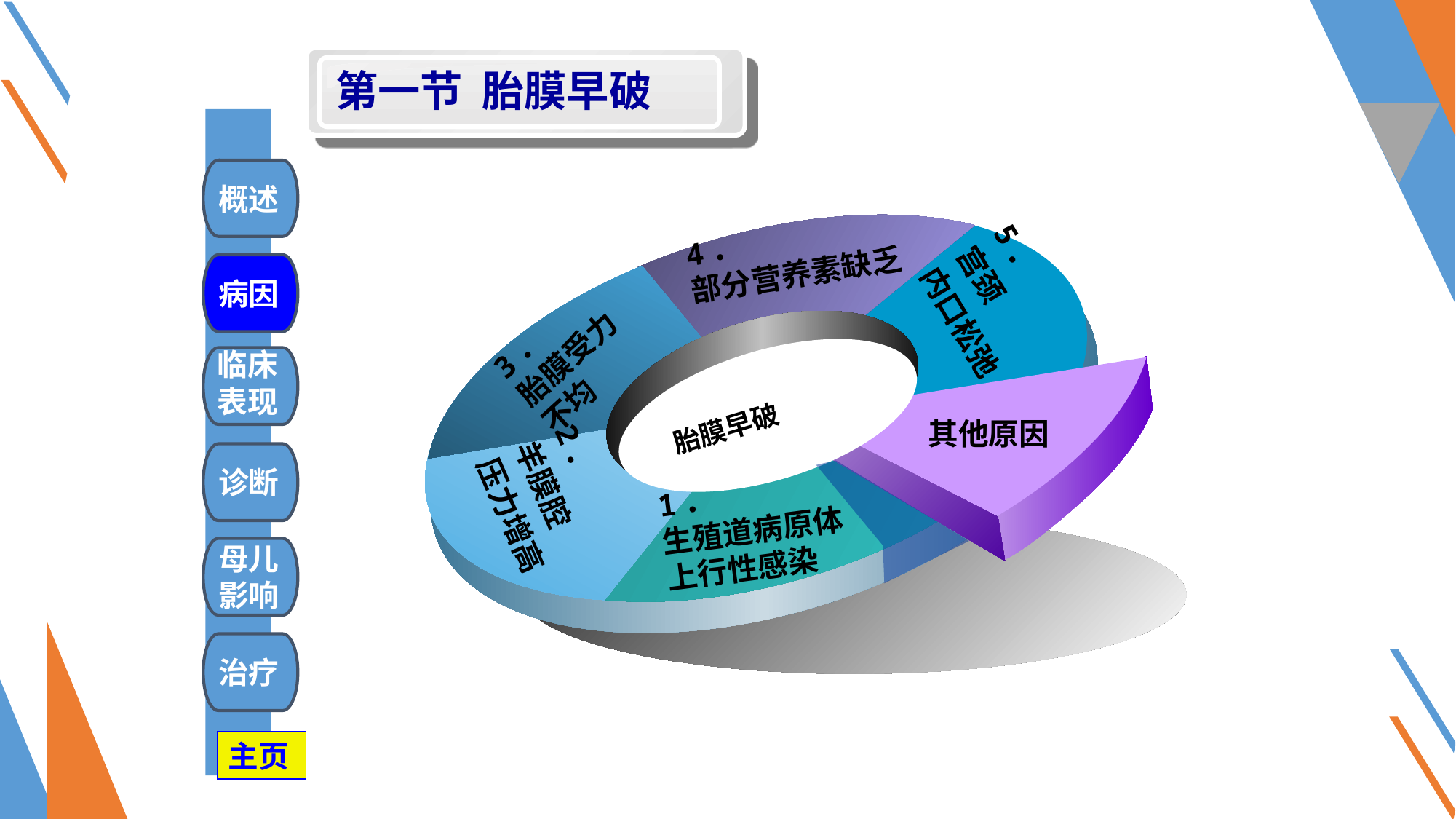

第一节  胎膜早破

#

概述

4．
部分营养素缺乏
5．
宫颈
内口松弛

病因
3．
胎膜受力不均

临床
表现

胎膜早破

其他原因

2．
羊膜腔
压力增高
诊断

1．
生殖道病原体
上行性感染

母儿
影响
治疗
主页